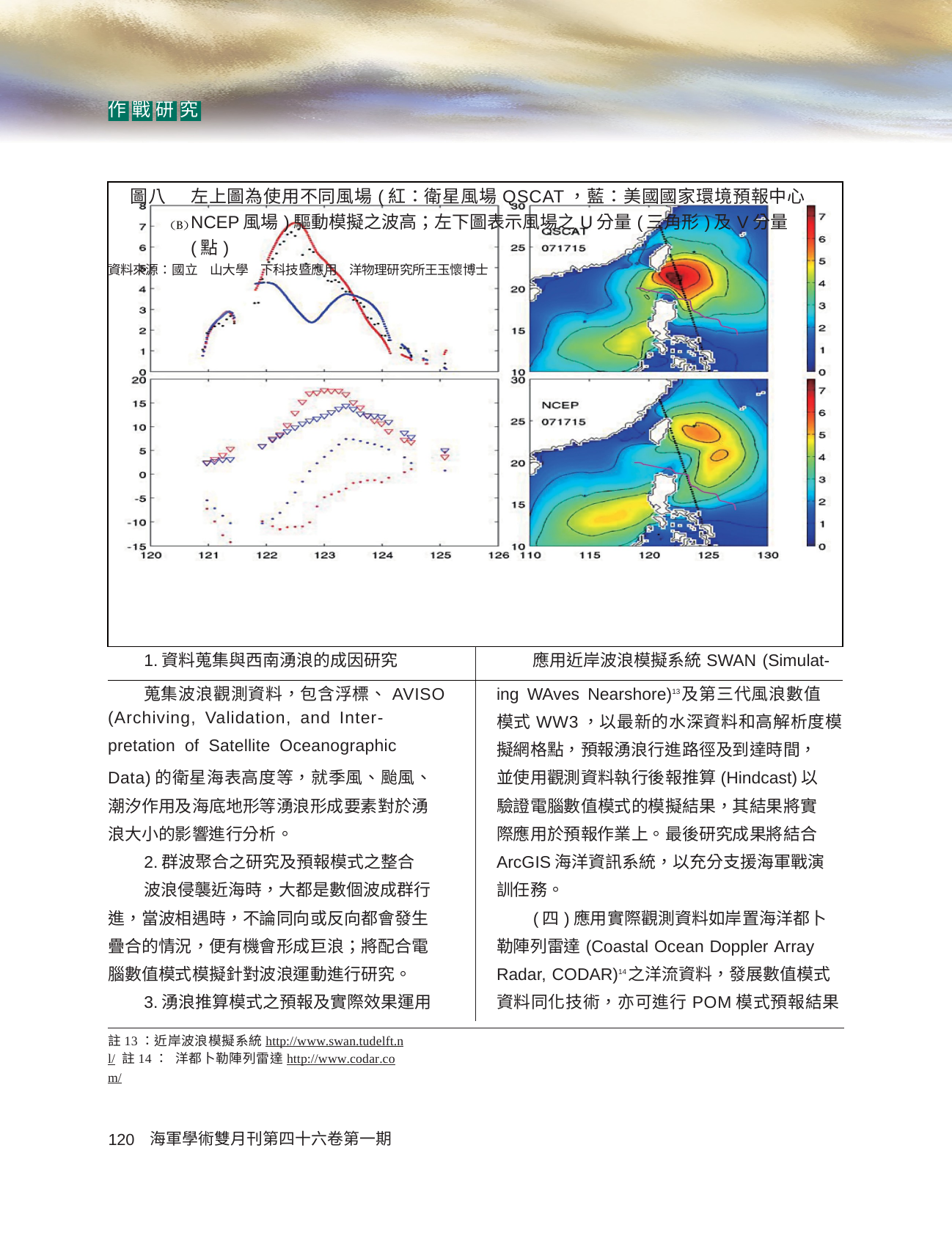

作 戰 研 究

| 圖八 左上圖為使用不同風場(紅：衛星風場QSCAT，藍：美國國家環境預報中心 NCEP風場)驅動模擬之波高；左下圖表示風場之U分量(三角形)及V分量(點) 資料來源：國立 山大學 下科技暨應用 洋物理研究所王玉懷博士 |  |
| --- | --- |
| 1.資料蒐集與西南湧浪的成因研究 | 應用近岸波浪模擬系統SWAN (Simulat- |
| 蒐集波浪觀測資料，包含浮標、AVISO | ing WAves Nearshore)13及第三代風浪數值 |
| (Archiving, Validation, and Inter- | 模式WW3，以最新的水深資料和高解析度模 |
| pretation of Satellite Oceanographic | 擬網格點，預報湧浪行進路徑及到達時間， |
| Data)的衛星海表高度等，就季風、颱風、 | 並使用觀測資料執行後報推算(Hindcast)以 |
| 潮汐作用及海底地形等湧浪形成要素對於湧 | 驗證電腦數值模式的模擬結果，其結果將實 |
| 浪大小的影響進行分析。 | 際應用於預報作業上。最後研究成果將結合 |
| 2.群波聚合之研究及預報模式之整合 | ArcGIS海洋資訊系統，以充分支援海軍戰演 |
| 波浪侵襲近海時，大都是數個波成群行 | 訓任務。 |
| 進，當波相遇時，不論同向或反向都會發生 | (四)應用實際觀測資料如岸置海洋都卜 |
| 疊合的情況，便有機會形成巨浪；將配合電 | 勒陣列雷達(Coastal Ocean Doppler Array |
| 腦數值模式模擬針對波浪運動進行研究。 | Radar, CODAR)14之洋流資料，發展數值模式 |
| 3.湧浪推算模式之預報及實際效果運用 | 資料同化技術，亦可進行POM模式預報結果 |

註13：近岸波浪模擬系統http://www.swan.tudelft.nl/ 註14：  洋都卜勒陣列雷達http://www.codar.com/
海軍學術雙月刊第四十六卷第一期
120